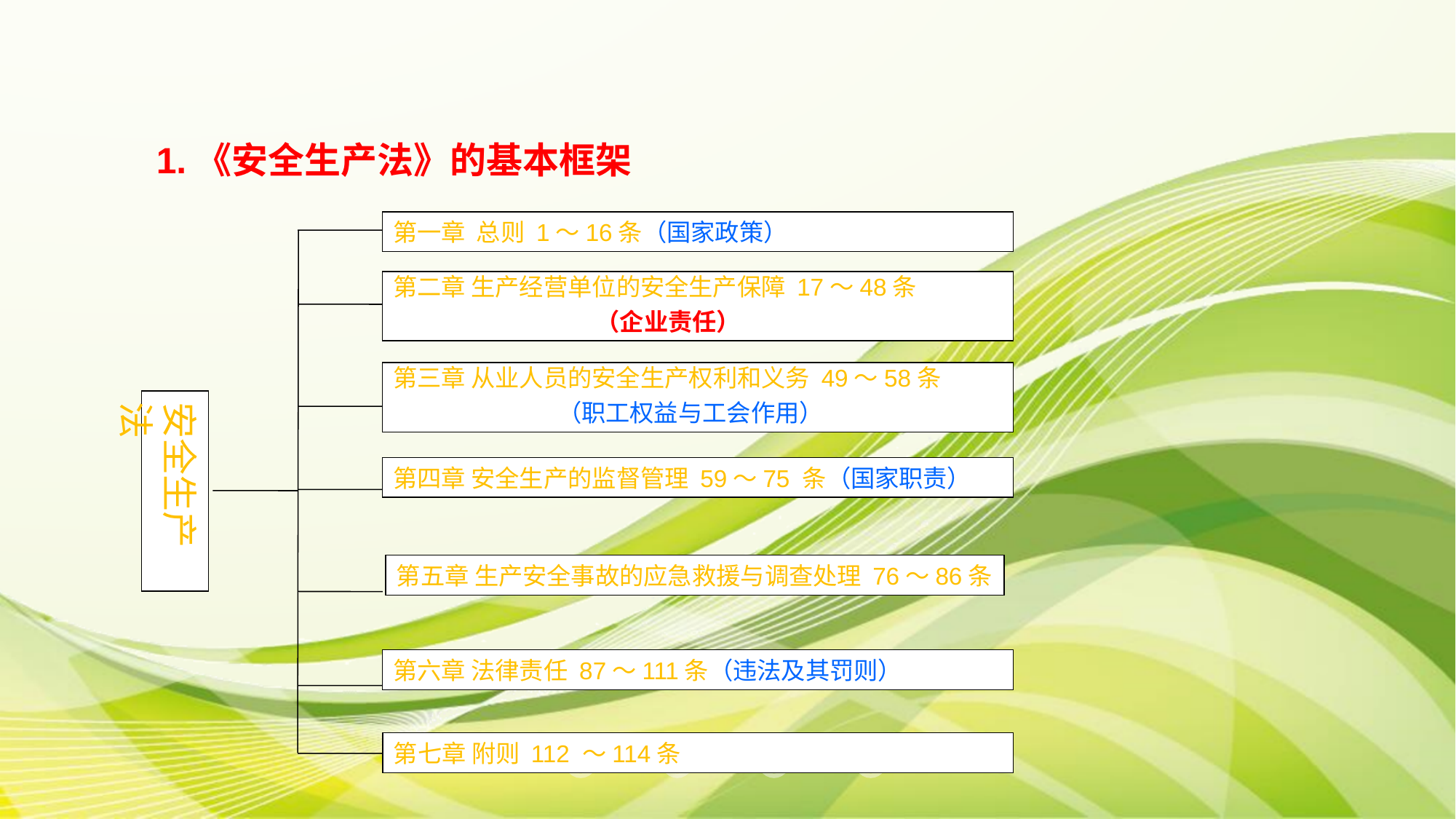

1.《安全生产法》的基本框架
第一章  总则 1～16条（国家政策）

第二章 生产经营单位的安全生产保障 17～48条
                                    （企业责任）

第三章 从业人员的安全生产权利和义务 49～58条
                             （职工权益与工会作用）

第四章 安全生产的监督管理 59～75 条（国家职责）

第五章 生产安全事故的应急救援与调查处理 76～86条

第六章 法律责任 87～111条（违法及其罚则）

安全生产法

第七章 附则 112 ～114条